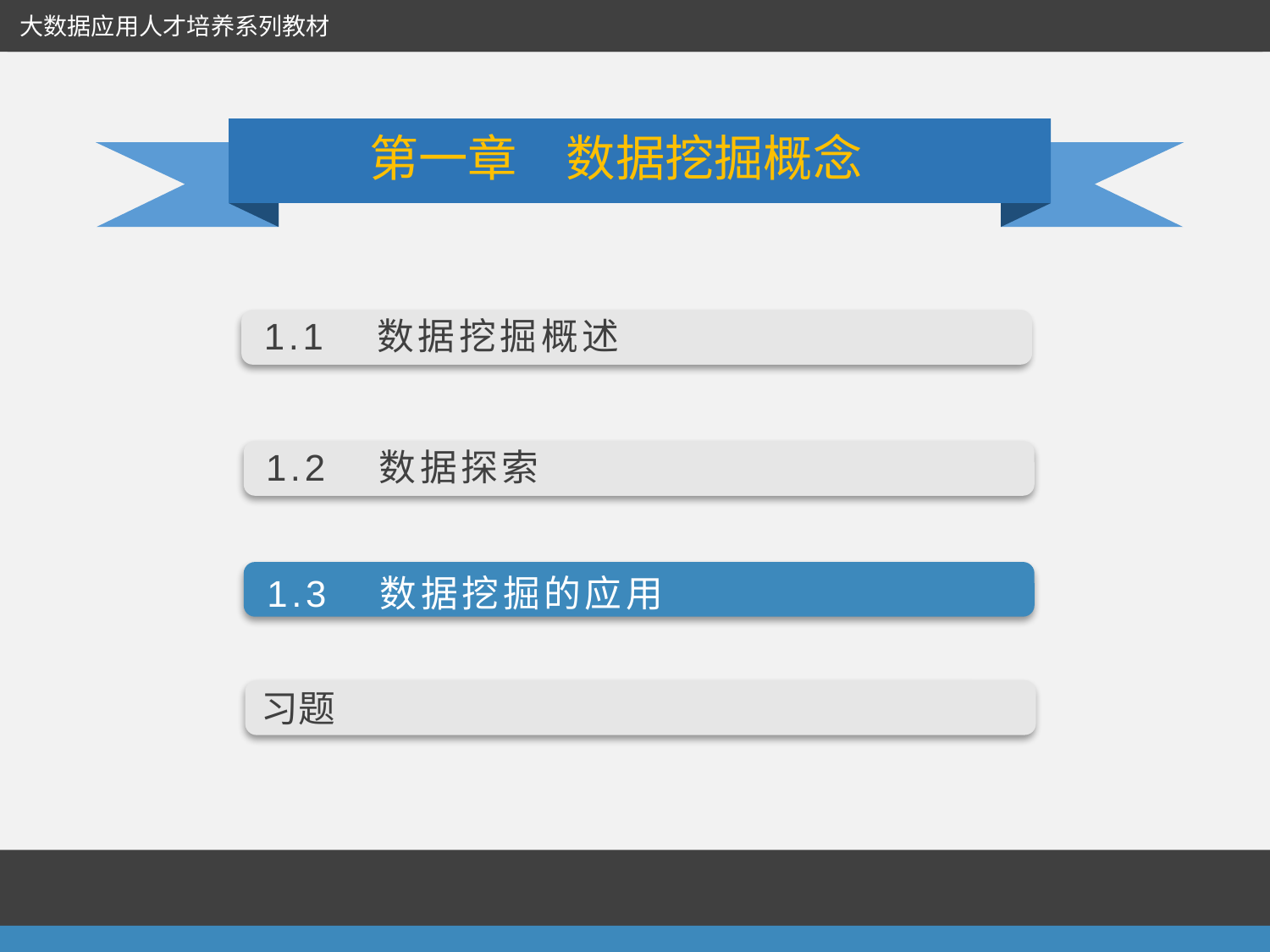

大数据应用人才培养系列教材

第一章　数据挖掘概念
1.1　数据挖掘概述

1.2　数据探索

1.3　数据挖掘的应用
习题